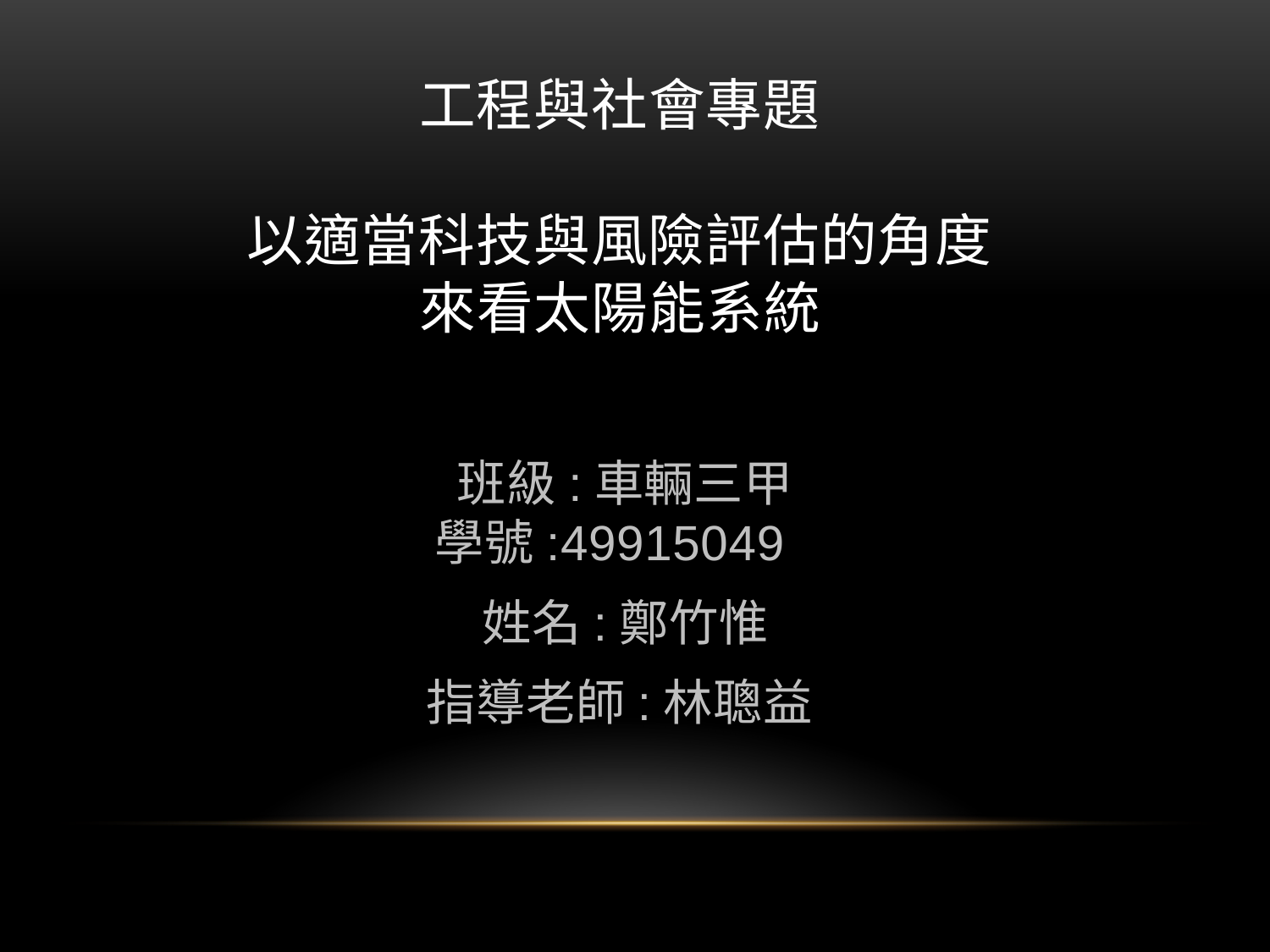

# 工程與社會專題 以適當科技與風險評估的角度來看太陽能系統
班級:車輛三甲
學號:49915049
姓名:鄭竹惟
指導老師:林聰益